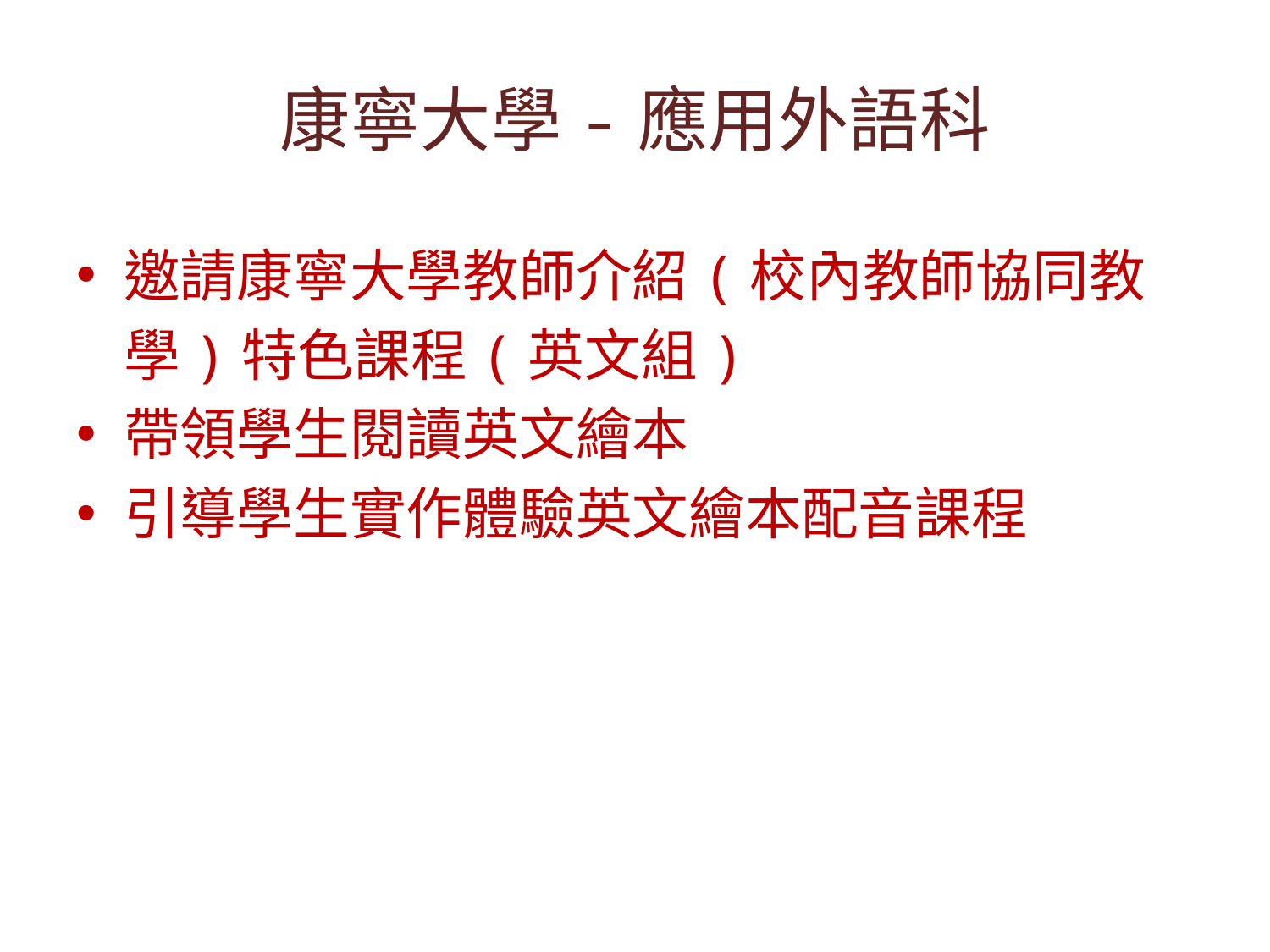

# 康寧大學-應用外語科
邀請康寧大學教師介紹(校內教師協同教學)特色課程(英文組)
帶領學生閱讀英文繪本
引導學生實作體驗英文繪本配音課程